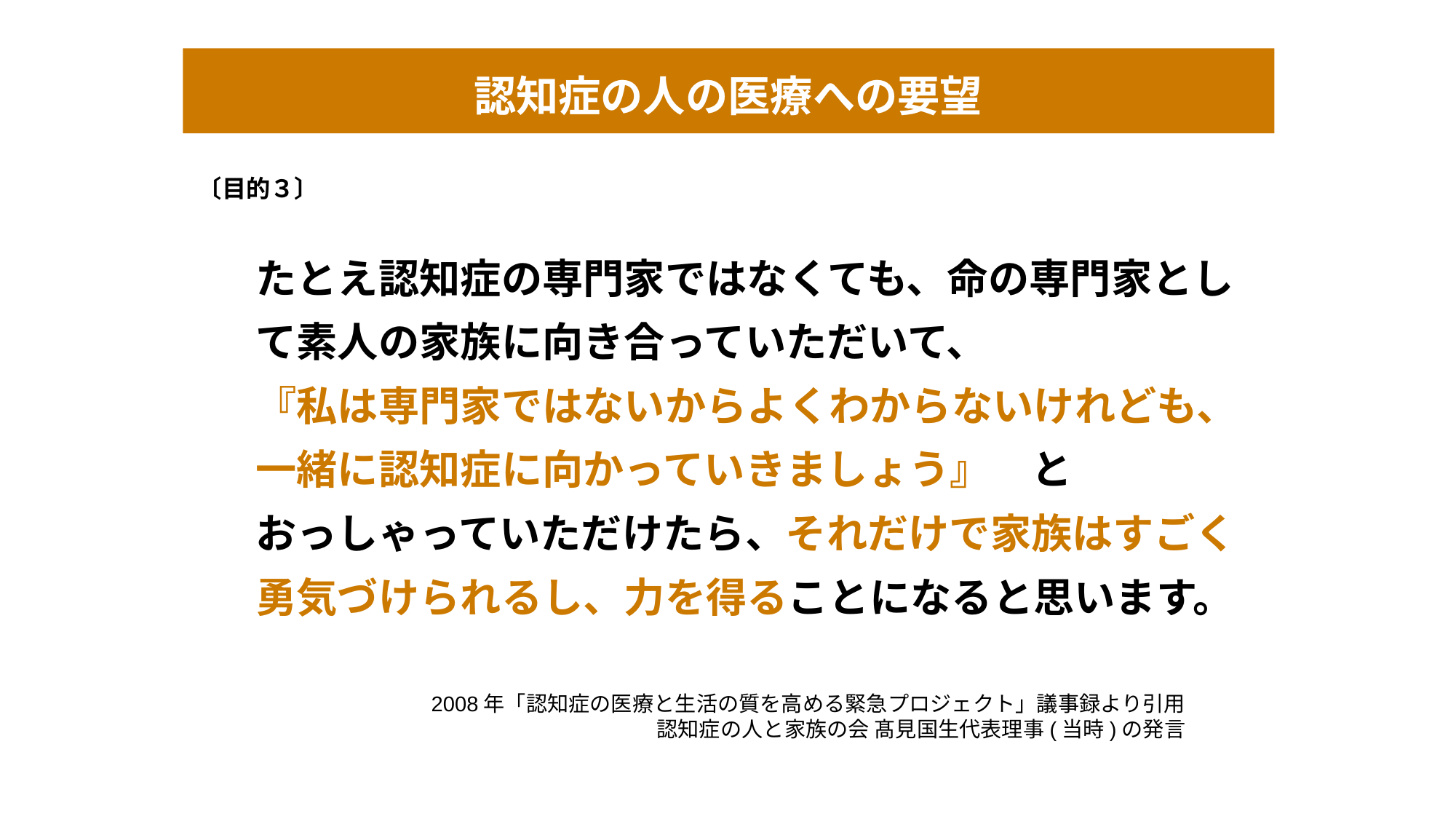

認知症の人の医療への要望
〔目的３〕
たとえ認知症の専門家ではなくても、命の専門家として素人の家族に向き合っていただいて、
『私は専門家ではないからよくわからないけれども、
一緒に認知症に向かっていきましょう』　と
おっしゃっていただけたら、それだけで家族はすごく
勇気づけられるし、力を得ることになると思います。

2008年「認知症の医療と生活の質を高める緊急プロジェクト」議事録より引用
　　　　認知症の人と家族の会 髙見国生代表理事(当時)の発言